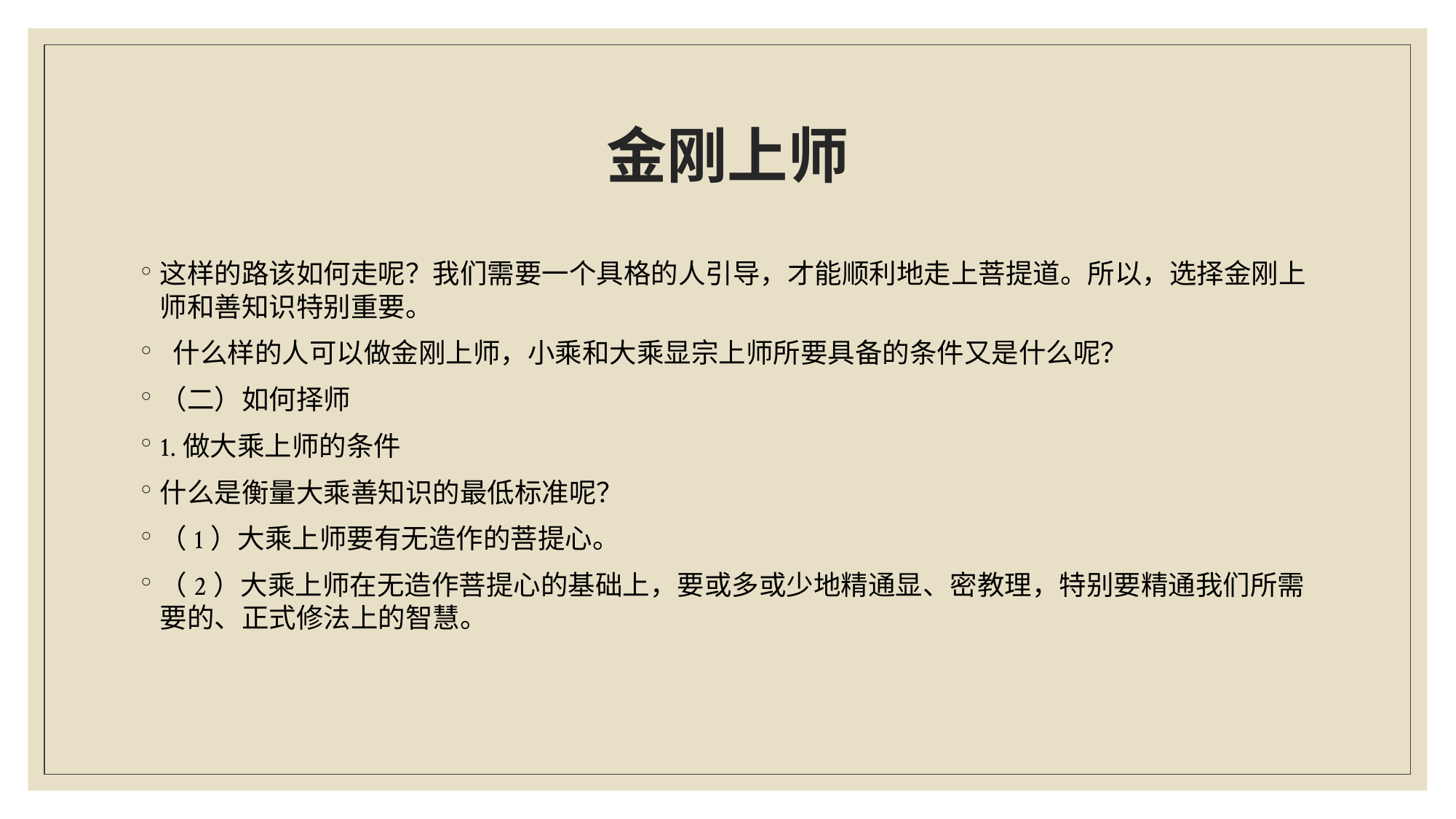

# 金刚上师
这样的路该如何走呢？我们需要一个具格的人引导，才能顺利地走上菩提道。所以，选择金刚上师和善知识特别重要。
 什么样的人可以做金刚上师，小乘和大乘显宗上师所要具备的条件又是什么呢？
（二）如何择师
1.做大乘上师的条件
什么是衡量大乘善知识的最低标准呢？
（1）大乘上师要有无造作的菩提心。
（2）大乘上师在无造作菩提心的基础上，要或多或少地精通显、密教理，特别要精通我们所需要的、正式修法上的智慧。